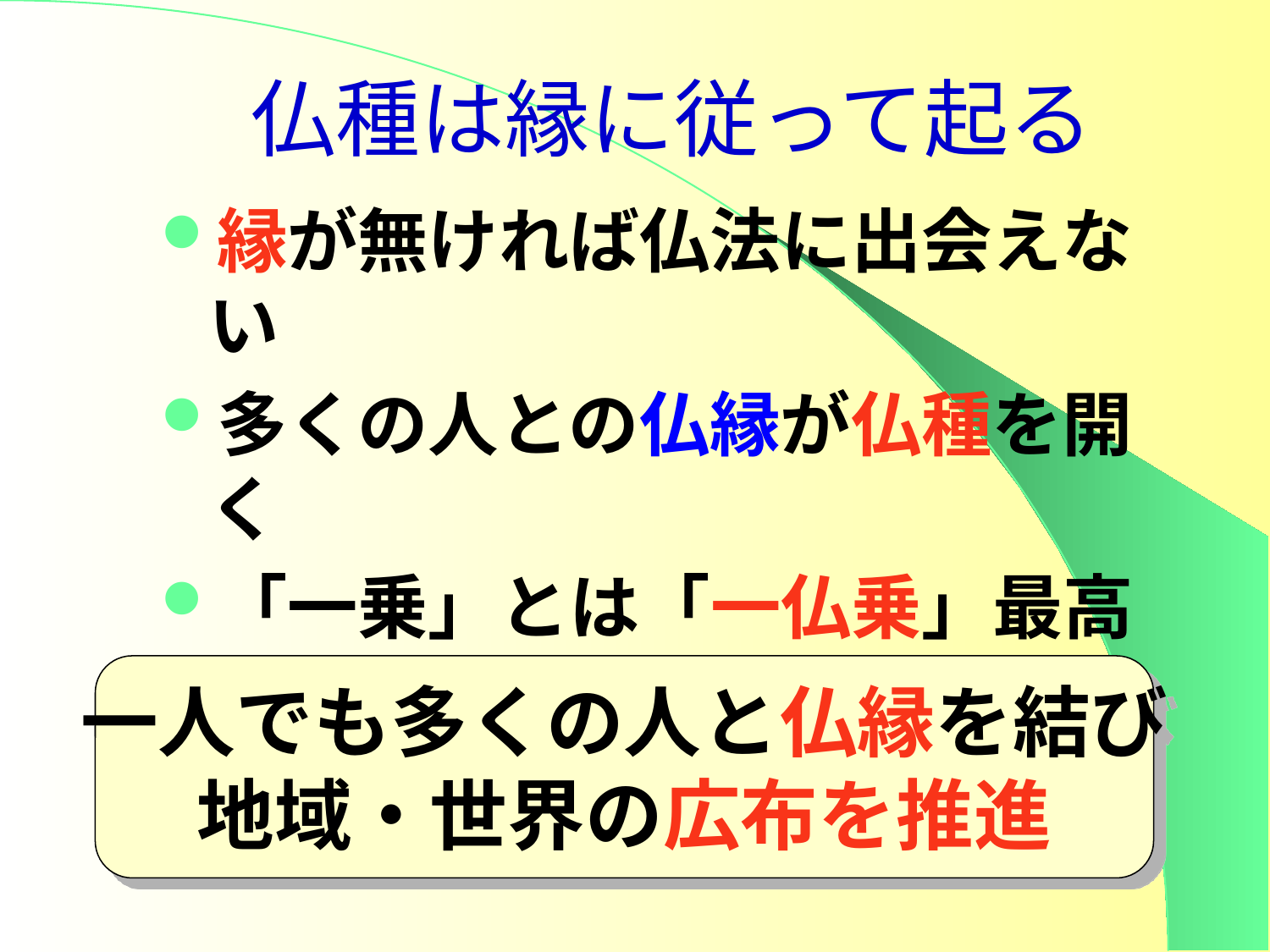

# 仏種は縁に従って起る
縁が無ければ仏法に出会えない
多くの人との仏縁が仏種を開く
「一乗」とは「一仏乗」最高の仏法
「一乗を説く」とは仏法対話
一人でも多くの人と仏縁を結び
地域・世界の広布を推進